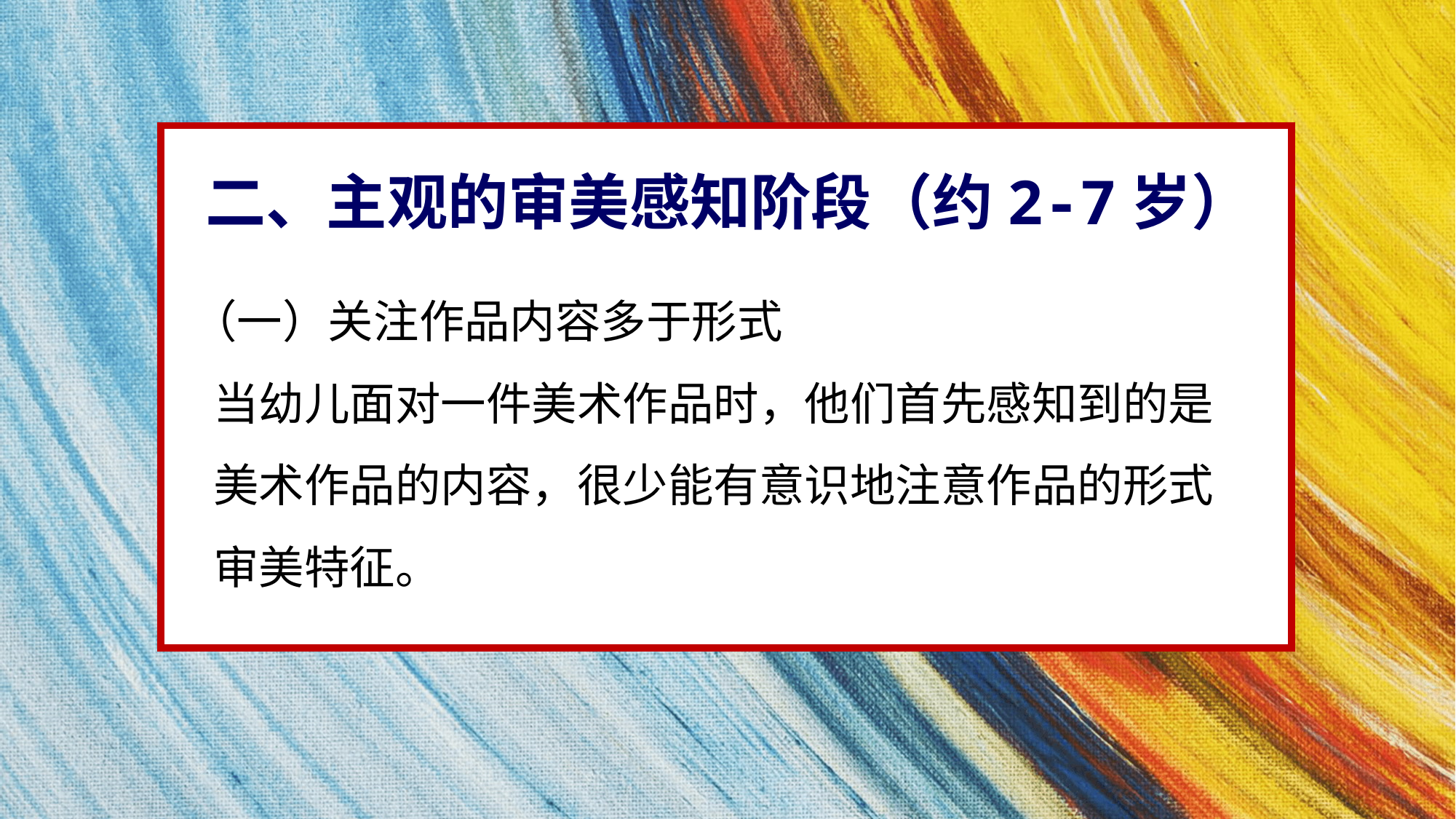

# 二、主观的审美感知阶段（约2-7岁）
（一）关注作品内容多于形式
当幼儿面对一件美术作品时，他们首先感知到的是
美术作品的内容，很少能有意识地注意作品的形式
审美特征。